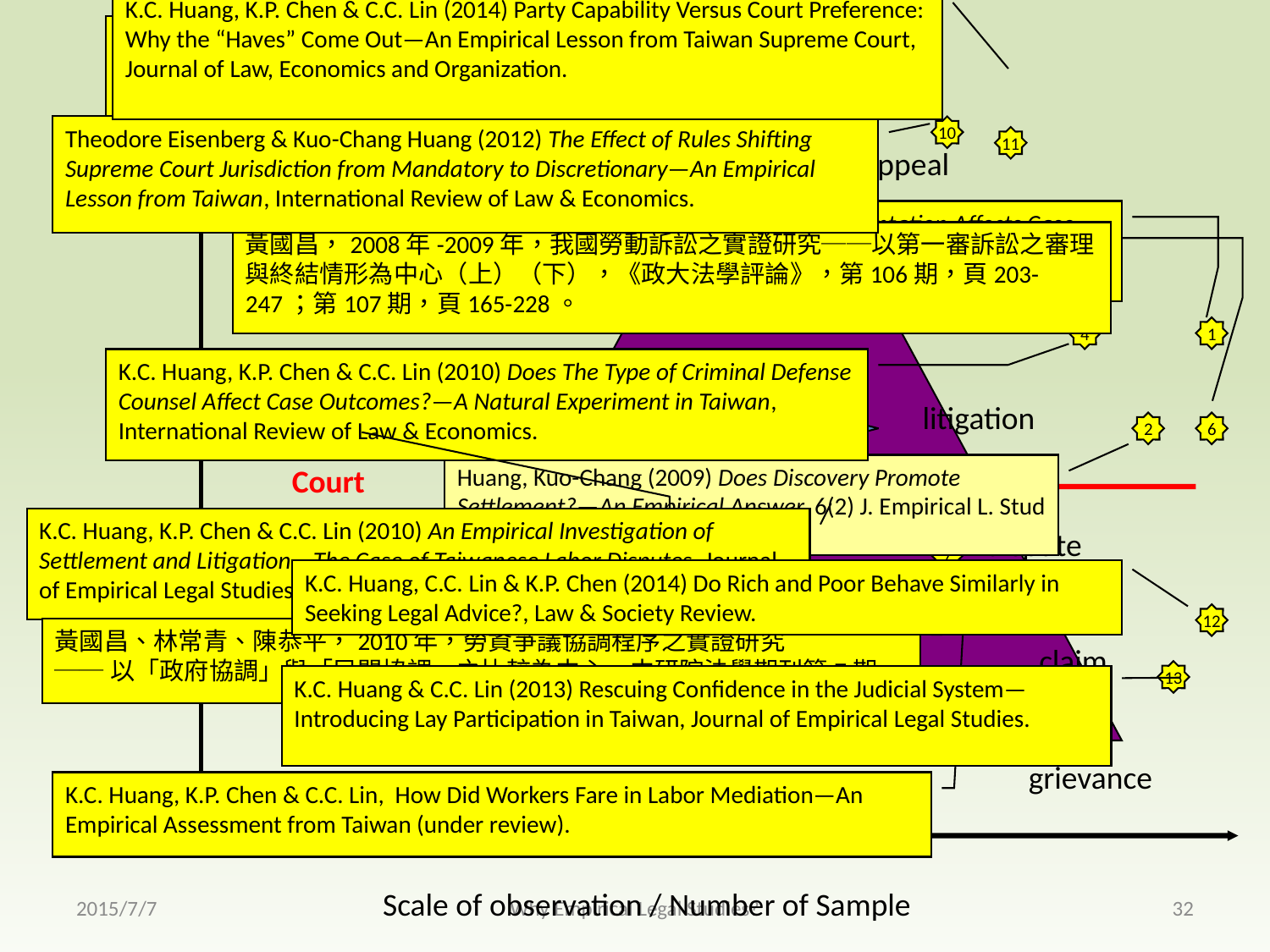

K.C. Huang, K.P. Chen & C.C. Lin (2014) Party Capability Versus Court Preference: Why the “Haves” Come Out—An Empirical Lesson from Taiwan Supreme Court, Journal of Law, Economics and Organization.
黃國昌，2009年，刑事第二審制度變革之影響評估—一個實證考察之分析模組，《2008司法制度實證研究》，頁447-495。

Theodore Eisenberg & Kuo-Chang Huang (2012) The Effect of Rules Shifting Supreme Court Jurisdiction from Mandatory to Discretionary—An Empirical Lesson from Taiwan, International Review of Law & Economics.
10
Court Decisions
11
Appeal
Huang, Kuo-Chang (2008) How Legal Representation Affects Case Outcome—An Empirical Perspective from Taiwan, 5(2) J. Empirical L. Stud. 197-238.
3
黃國昌，2008年-2009年，我國勞動訴訟之實證研究──以第一審訴訟之審理與終結情形為中心（上）（下），《政大法學評論》，第106期，頁203-247；第107期，頁165-228。
Judgment
4
1
K.C. Huang, K.P. Chen & C.C. Lin (2010) Does The Type of Criminal Defense Counsel Affect Case Outcomes?—A Natural Experiment in Taiwan, International Review of Law & Economics.
settlement
litigation
5
2
6

     Court
Huang, Kuo-Chang (2009) Does Discovery Promote Settlement?—An Empirical Answer, 6(2) J. Empirical L. Stud 241-278
9

K.C. Huang, K.P. Chen & C.C. Lin (2010) An Empirical Investigation of Settlement and Litigation—The Case of Taiwanese Labor Disputes, Journal of Empirical Legal Studies.
ADR
dispute

7
黃國昌，2009，論命拒絕共同起訴人強制追加為原告之程序機制－由實證觀點出發之考察與分析，《臺大法學論叢》，第38卷第4期，頁67-131。
K.C. Huang, C.C. Lin & K.P. Chen (2014) Do Rich and Poor Behave Similarly in Seeking Legal Advice?, Law & Society Review.
8
Survey
12
黃國昌、林常青、陳恭平，2010年，勞資爭議協調程序之實證研究
──以「政府協調」與「民間協調」之比較為中心，中研院法學期刊第7期。
claim
13
K.C. Huang & C.C. Lin (2013) Rescuing Confidence in the Judicial System—Introducing Lay Participation in Taiwan, Journal of Empirical Legal Studies.
grievance
K.C. Huang, K.P. Chen & C.C. Lin,  How Did Workers Fare in Labor Mediation—An Empirical Assessment from Taiwan (under review).

Scale of observation / Number of Sample
2015/7/7
Why Empirical Legal Studies?
32